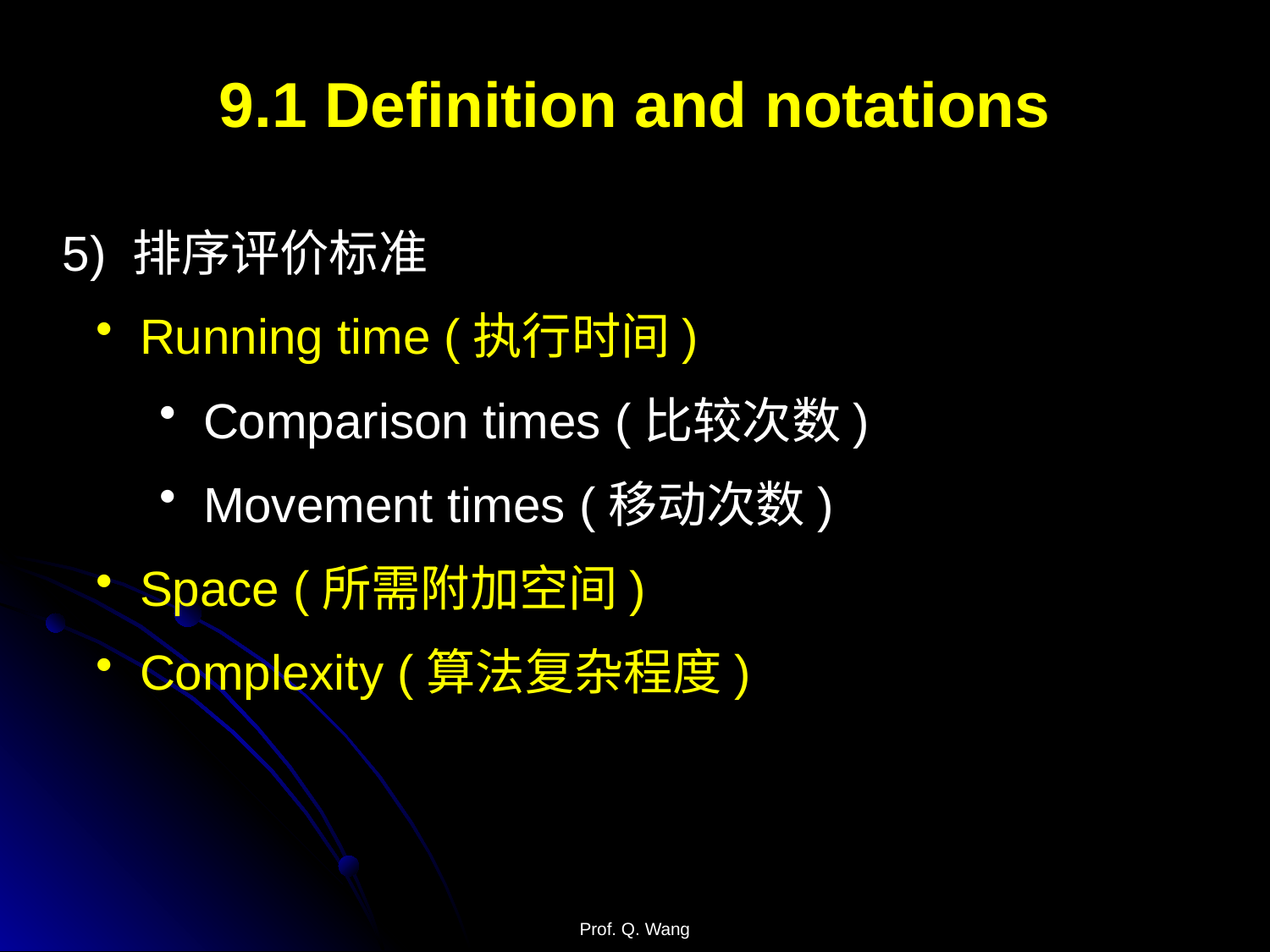

9.1 Definition and notations
5) 排序评价标准
 Running time (执行时间)
 Comparison times (比较次数)
 Movement times (移动次数)
 Space (所需附加空间)
 Complexity (算法复杂程度)

Prof. Q. Wang